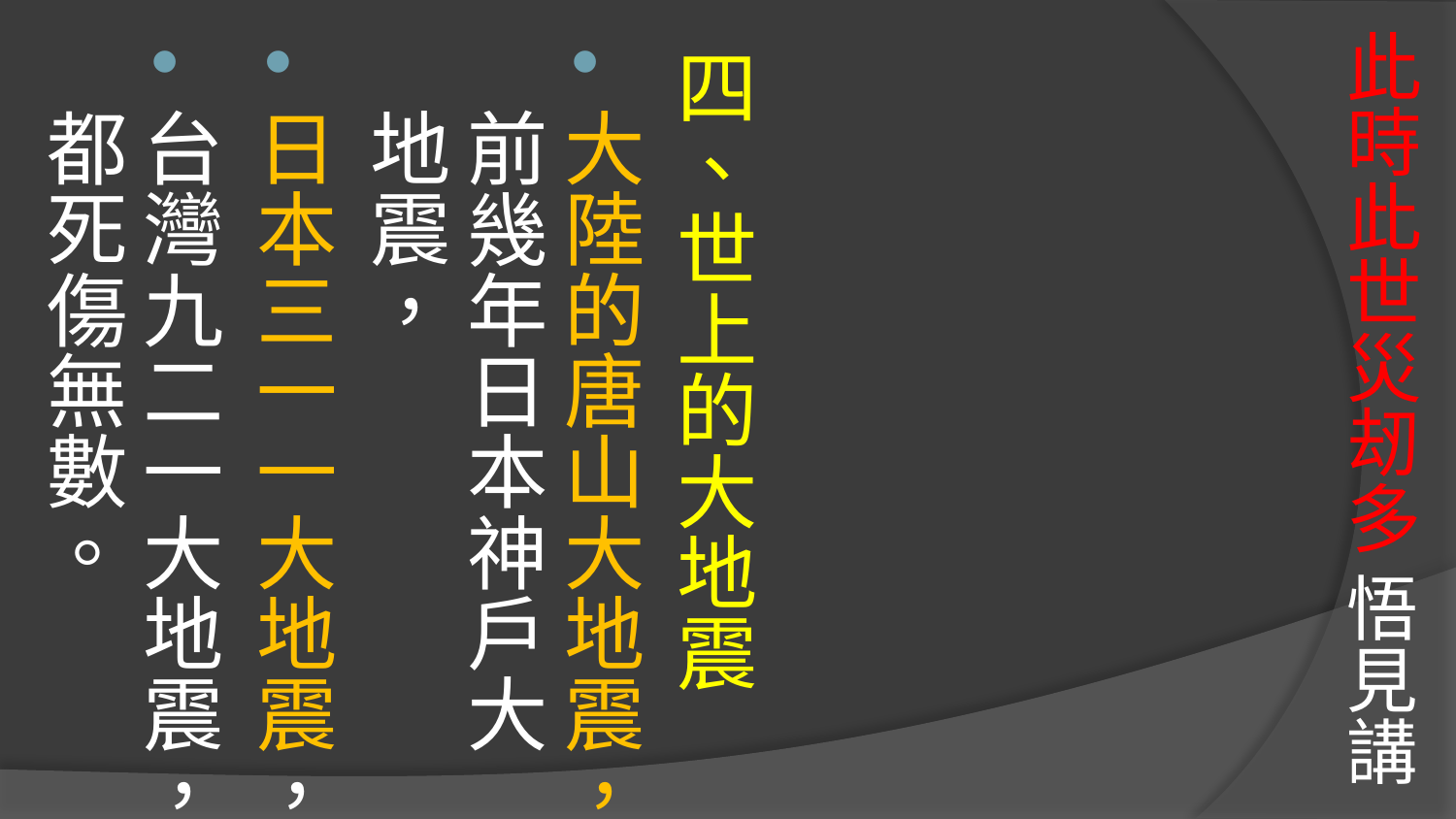

# 此時此世災刼多 悟見講
四、世上的大地震
大陸的唐山大地震，前幾年日本神戶大地震，
日本三一一大地震，
台灣九二一大地震，都死傷無數。